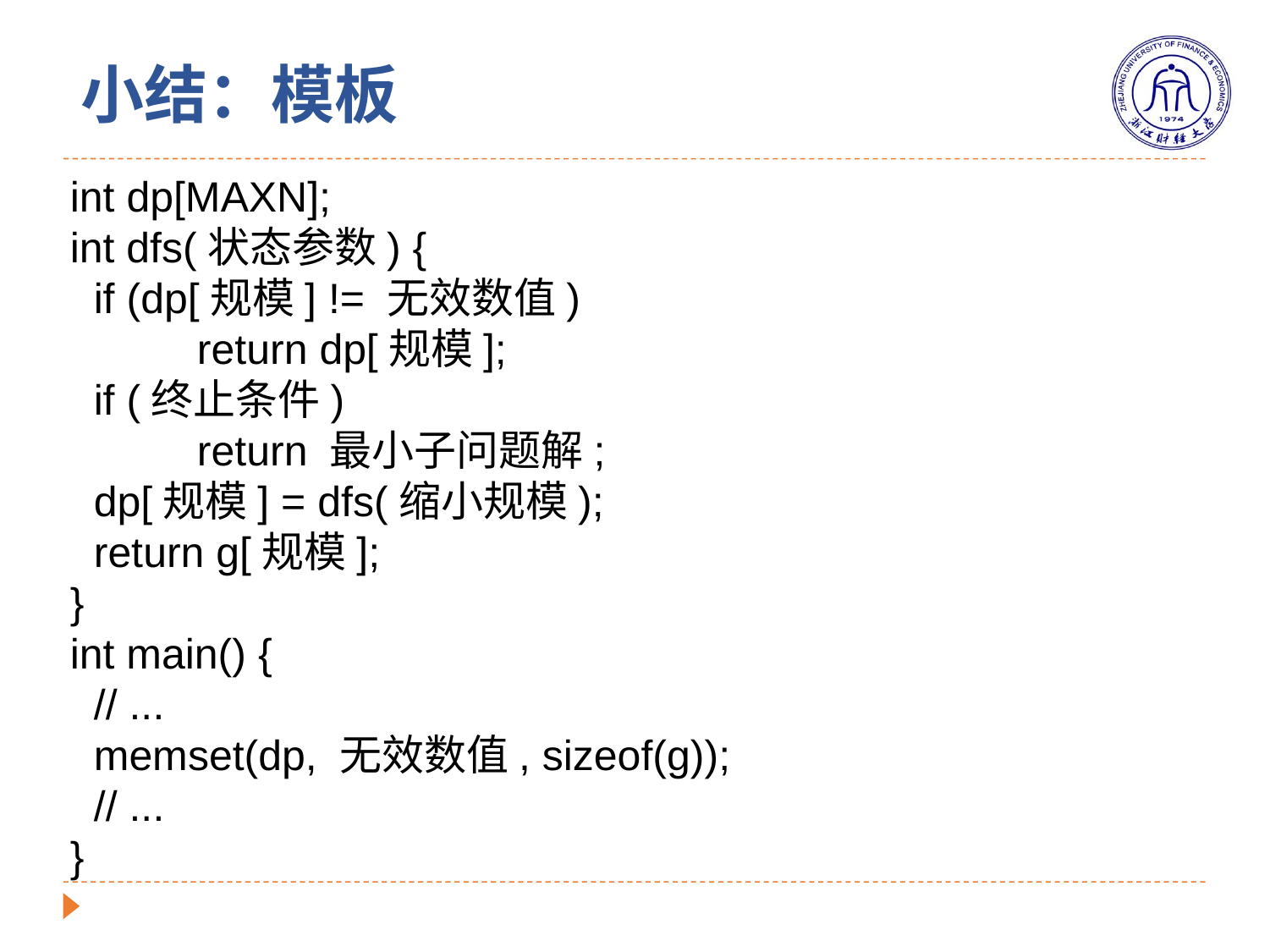

小结：模板
int dp[MAXN];
int dfs(状态参数) {
  if (dp[规模] != 无效数值)
	return dp[规模];
  if (终止条件)
	return 最小子问题解;
  dp[规模] = dfs(缩小规模);
  return g[规模];
}
int main() {
  // ...
  memset(dp, 无效数值, sizeof(g));
  // ...
}